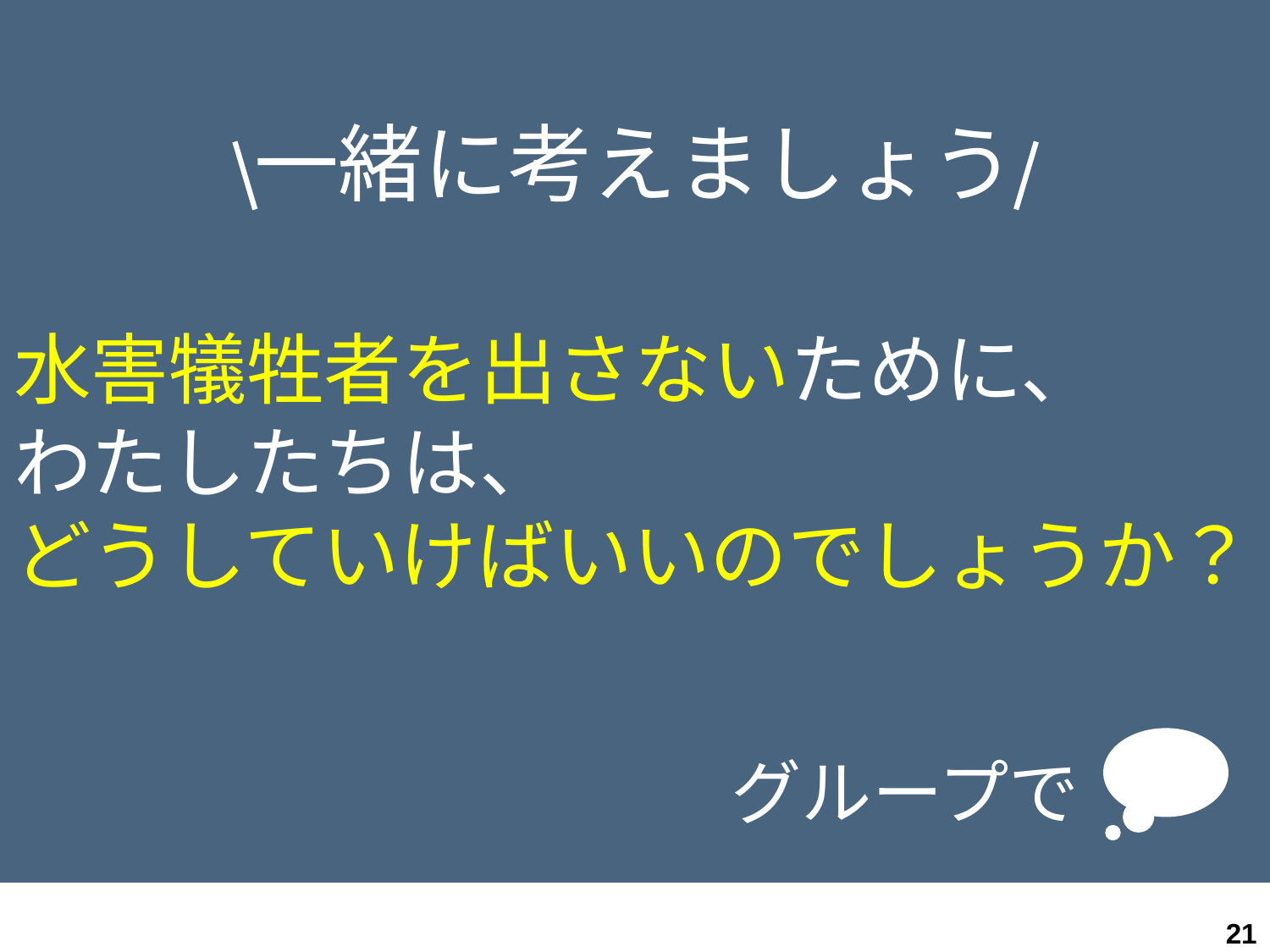

一緒に考えましょう
水害犠牲者を出さないために、
わたしたちは、
どうしていけばいいのでしょうか？

グループで
21